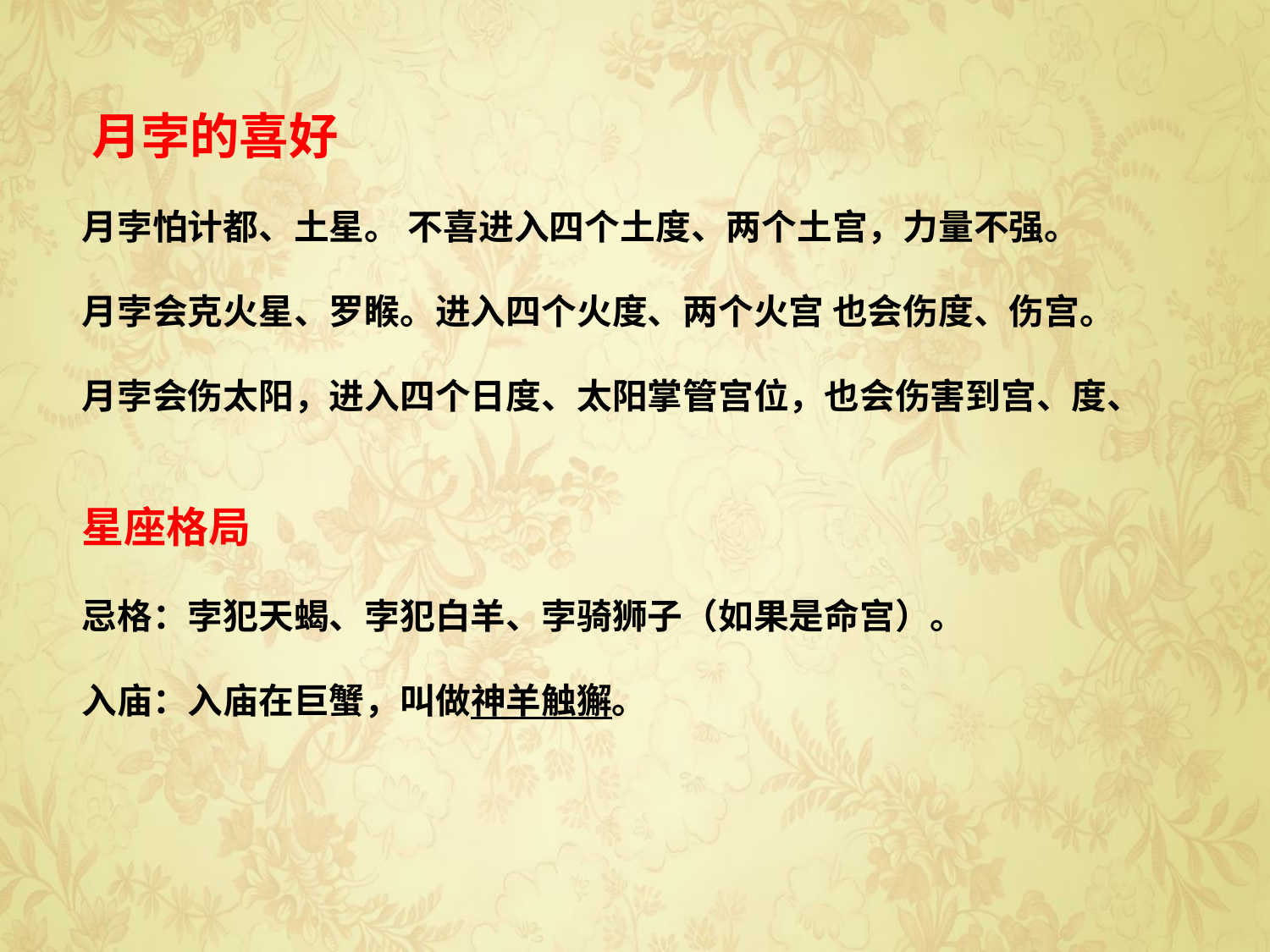

月孛的喜好
月孛怕计都、土星。 不喜进入四个土度、两个土宫，力量不强。

月孛会克火星、罗睺。进入四个火度、两个火宫 也会伤度、伤宫。

月孛会伤太阳，进入四个日度、太阳掌管宫位，也会伤害到宫、度、

星座格局

忌格：孛犯天蝎、孛犯白羊、孛骑狮子（如果是命宫）。

入庙：入庙在巨蟹，叫做神羊触獬。